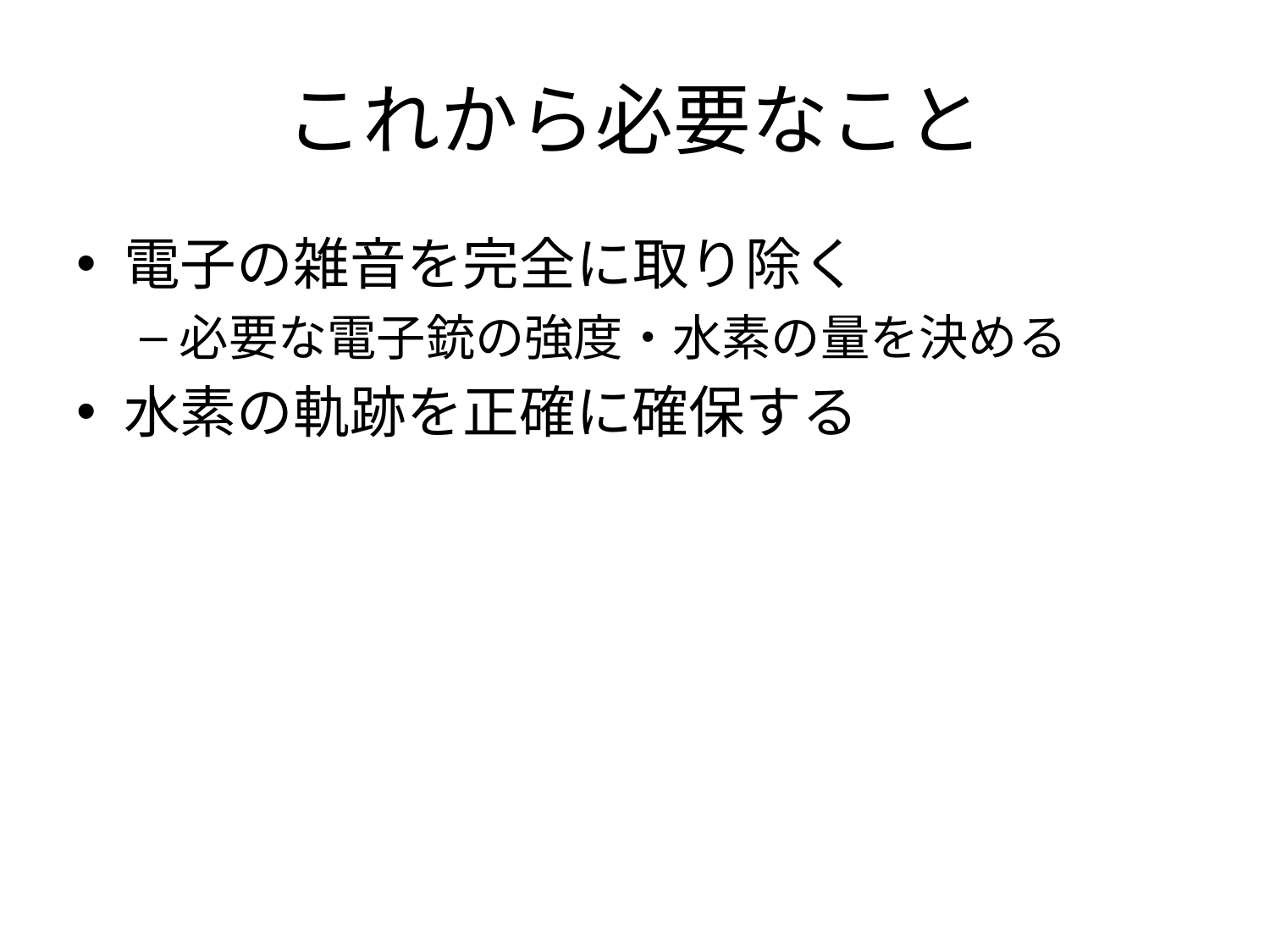

# これから必要なこと
電子の雑音を完全に取り除く
必要な電子銃の強度・水素の量を決める
水素の軌跡を正確に確保する